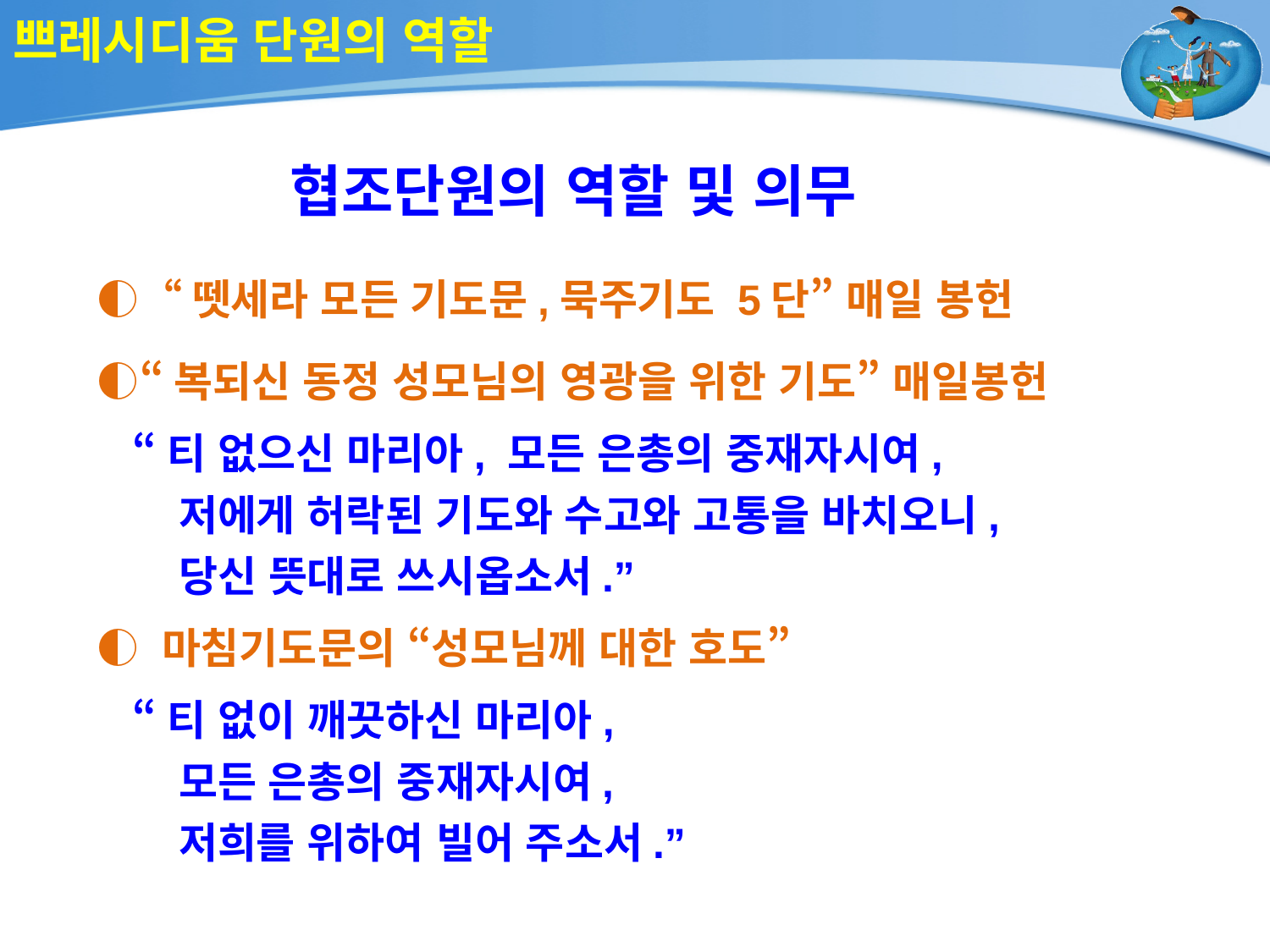

# 쁘레시디움 단원의 역할
협조단원의 역할 및 의무
◐“뗏세라 모든 기도문,묵주기도 5단” 매일 봉헌
◐“복되신 동정 성모님의 영광을 위한 기도” 매일봉헌
   “티 없으신 마리아, 모든 은총의 중재자시여,
      저에게 허락된 기도와 수고와 고통을 바치오니,
      당신 뜻대로 쓰시옵소서.”
◐ 마침기도문의 “성모님께 대한 호도”
   “티 없이 깨끗하신 마리아,
      모든 은총의 중재자시여,
      저희를 위하여 빌어 주소서.”